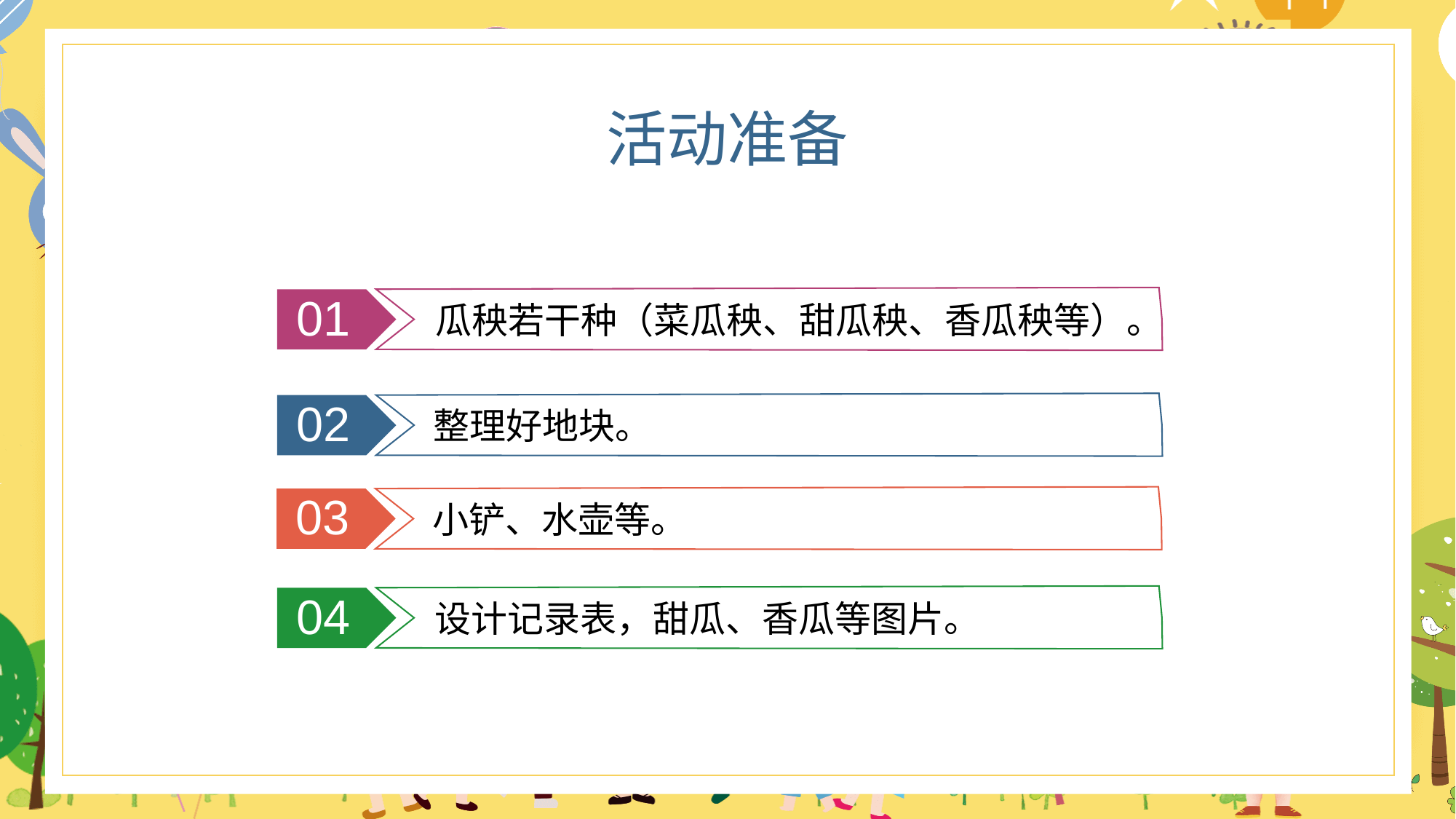

活动准备
01
瓜秧若干种（菜瓜秧、甜瓜秧、香瓜秧等）。

02
整理好地块。

03
小铲、水壶等。

04
设计记录表，甜瓜、香瓜等图片。